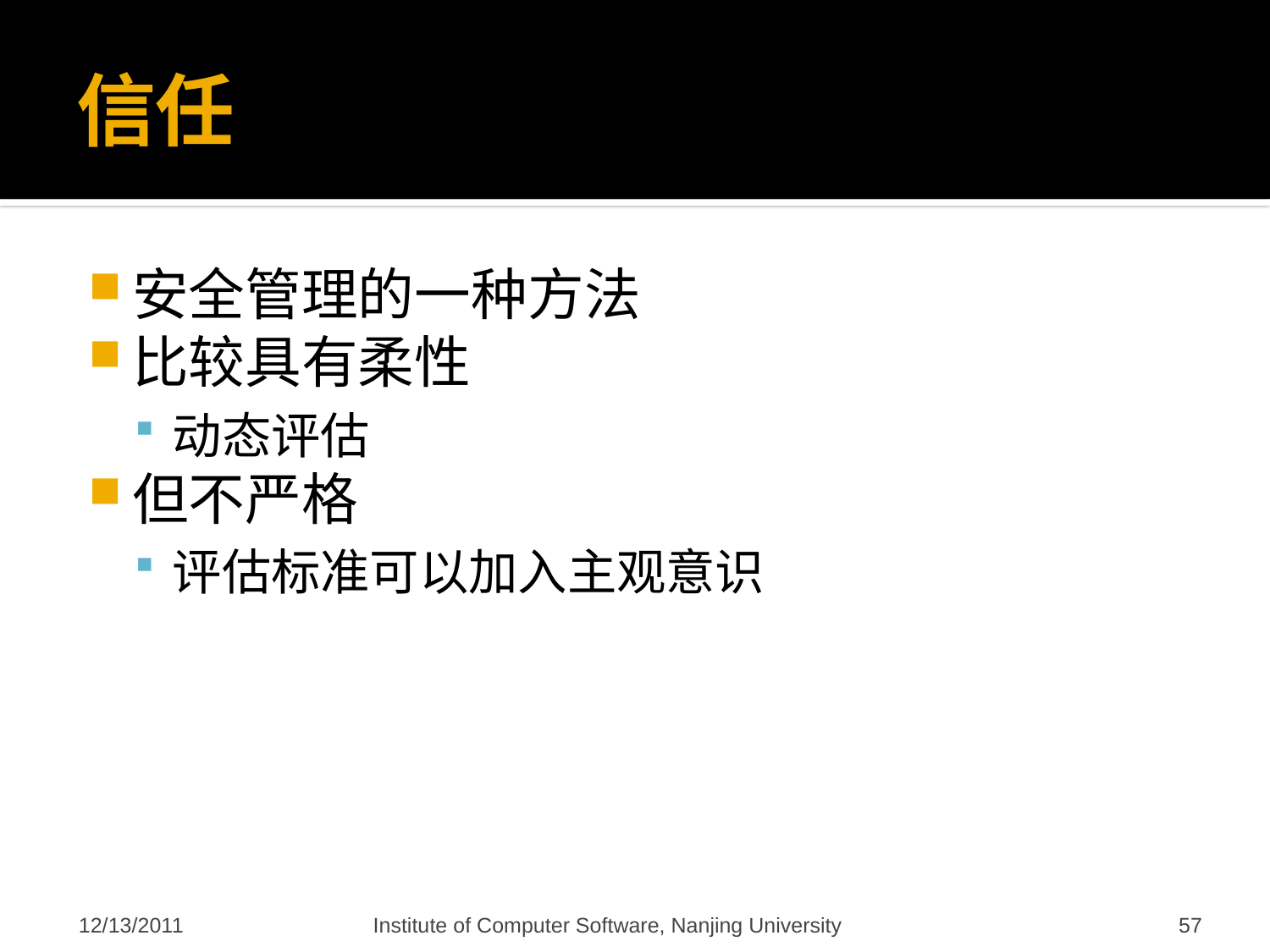

# 信任
安全管理的一种方法
比较具有柔性
动态评估
但不严格
评估标准可以加入主观意识
57
12/13/2011
Institute of Computer Software, Nanjing University
57